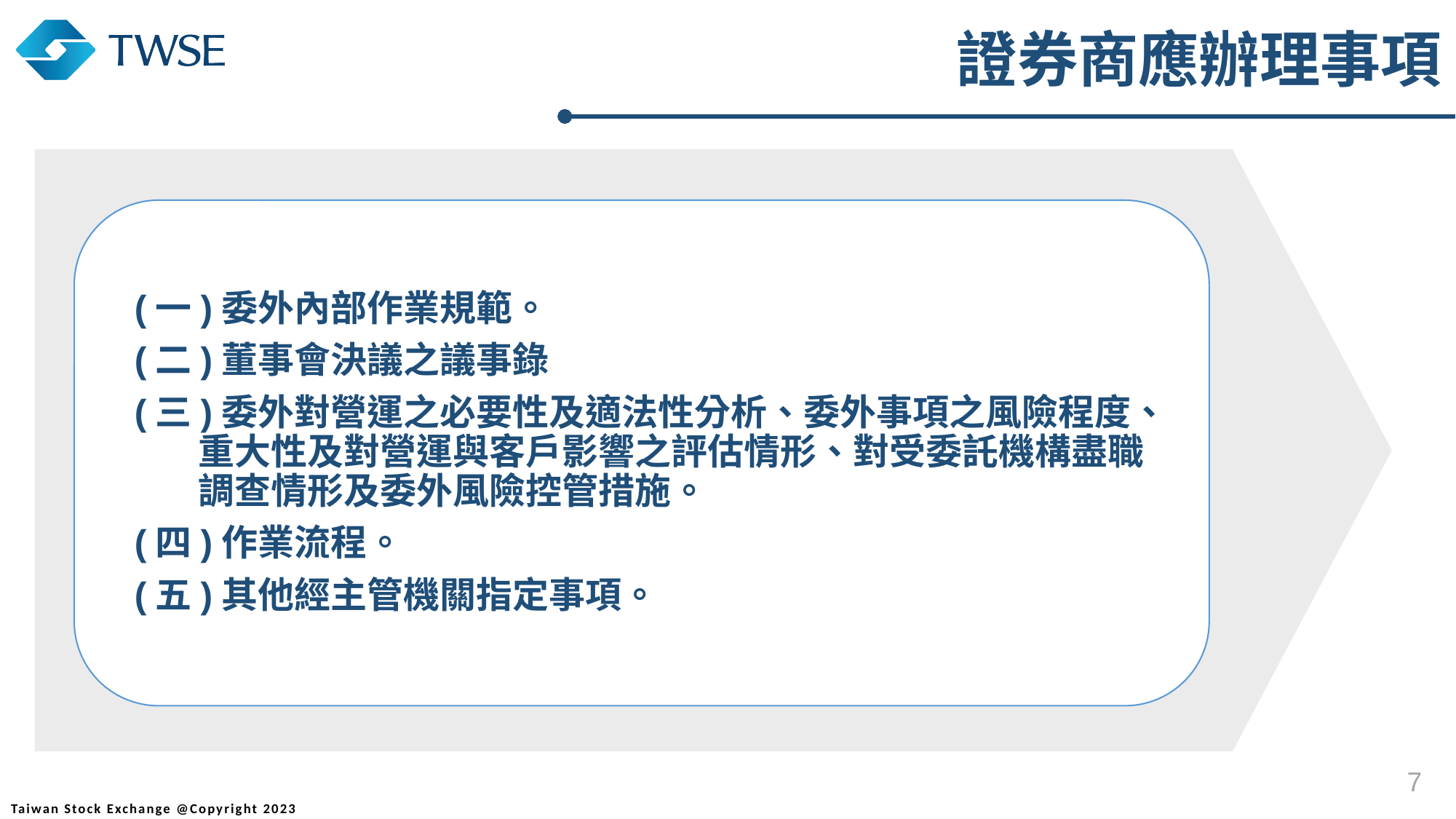

證券商應辦理事項

(一)委外內部作業規範。
(二)董事會決議之議事錄
(三)委外對營運之必要性及適法性分析、委外事項之風險程度、重大性及對營運與客戶影響之評估情形、對受委託機構盡職調查情形及委外風險控管措施。
(四)作業流程。
(五)其他經主管機關指定事項。
7